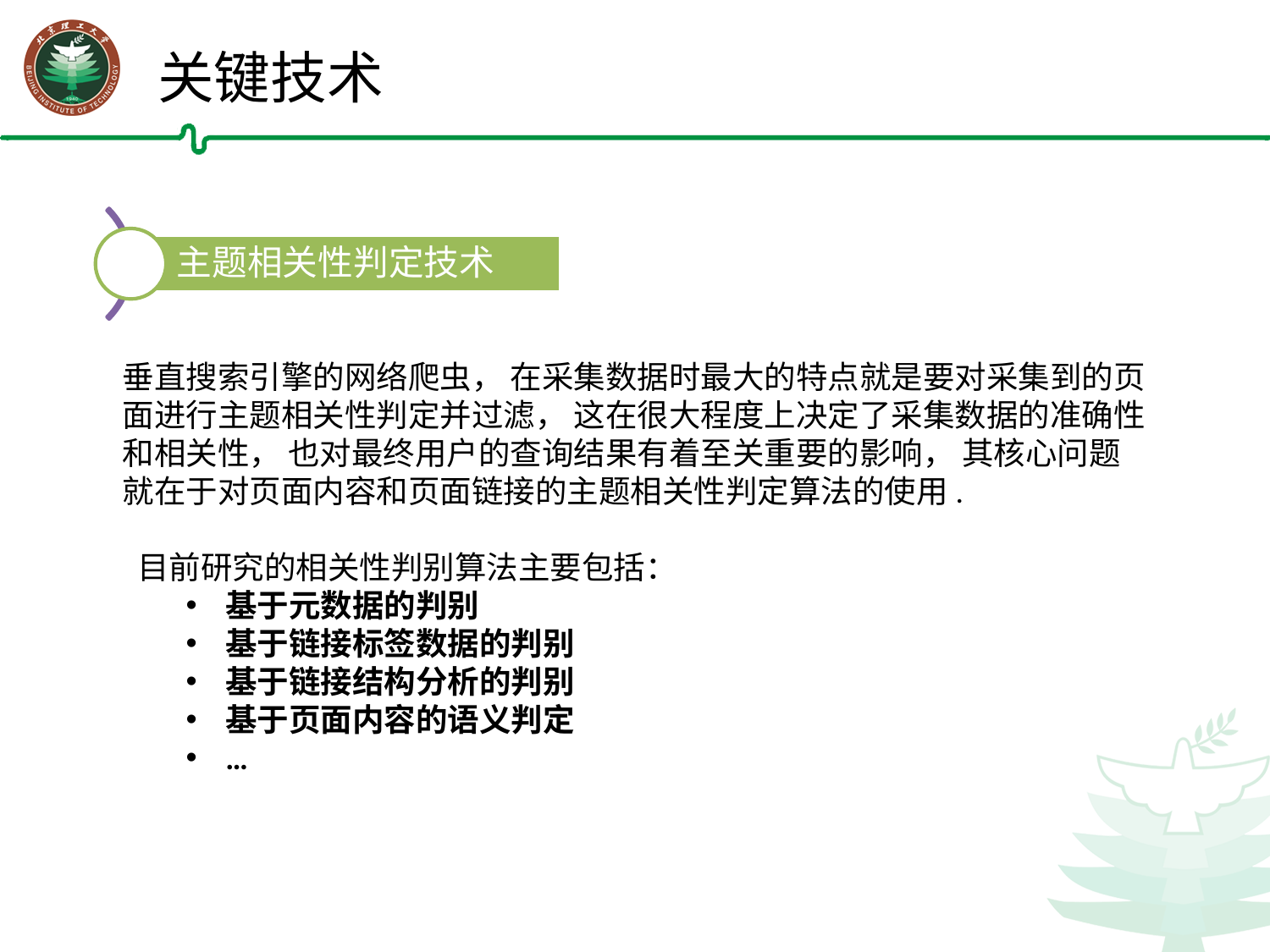

关键技术
主题相关性判定技术
垂直搜索引擎的网络爬虫， 在采集数据时最大的特点就是要对采集到的页面进行主题相关性判定并过滤， 这在很大程度上决定了采集数据的准确性和相关性， 也对最终用户的查询结果有着至关重要的影响， 其核心问题就在于对页面内容和页面链接的主题相关性判定算法的使用.

 目前研究的相关性判别算法主要包括：
基于元数据的判别
基于链接标签数据的判别
基于链接结构分析的判别
基于页面内容的语义判定
…